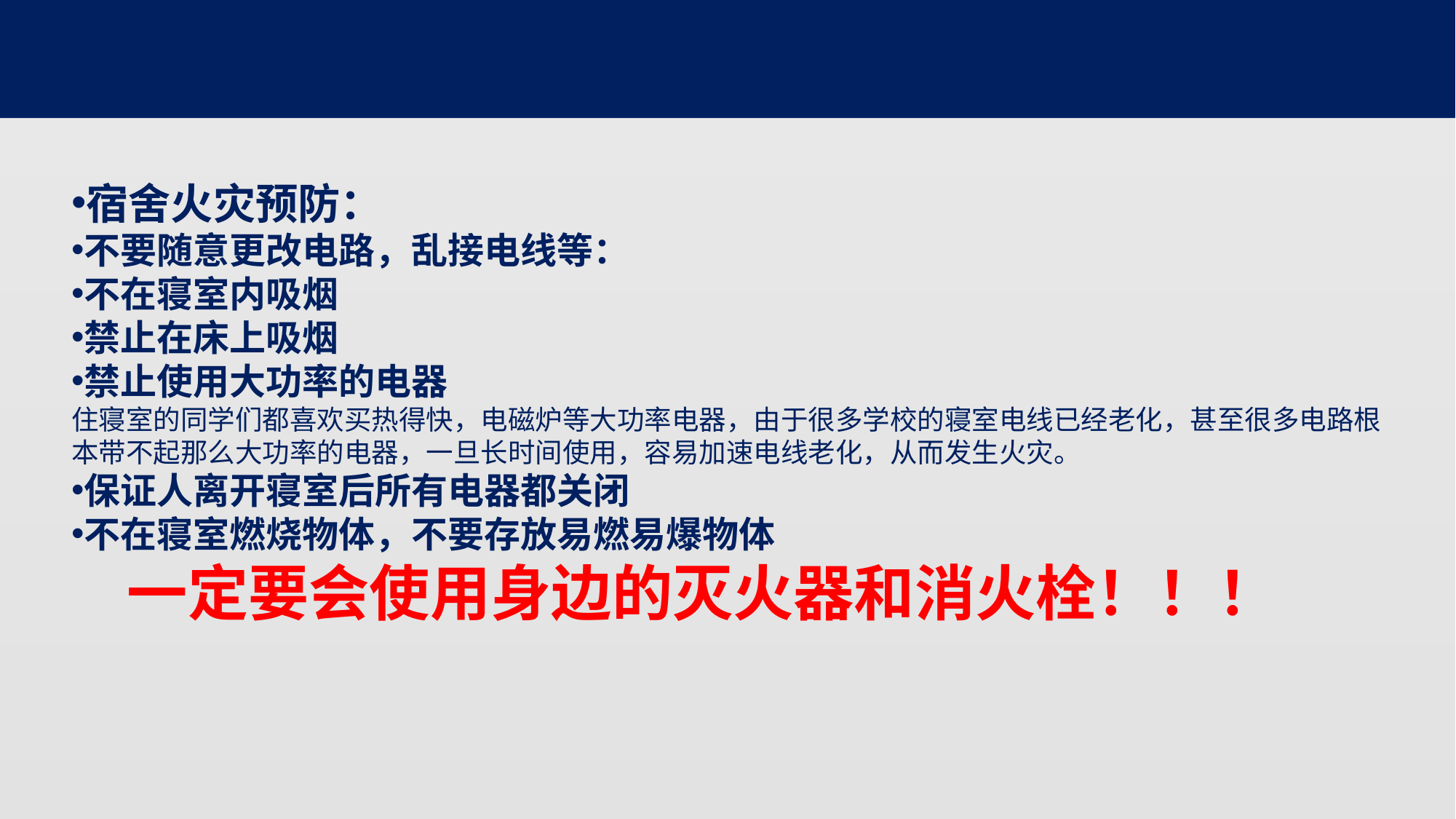

#
宿舍火灾预防：
不要随意更改电路，乱接电线等：
不在寝室内吸烟
禁止在床上吸烟
禁止使用大功率的电器
住寝室的同学们都喜欢买热得快，电磁炉等大功率电器，由于很多学校的寝室电线已经老化，甚至很多电路根本带不起那么大功率的电器，一旦长时间使用，容易加速电线老化，从而发生火灾。
保证人离开寝室后所有电器都关闭
不在寝室燃烧物体，不要存放易燃易爆物体
   一定要会使用身边的灭火器和消火栓！！！